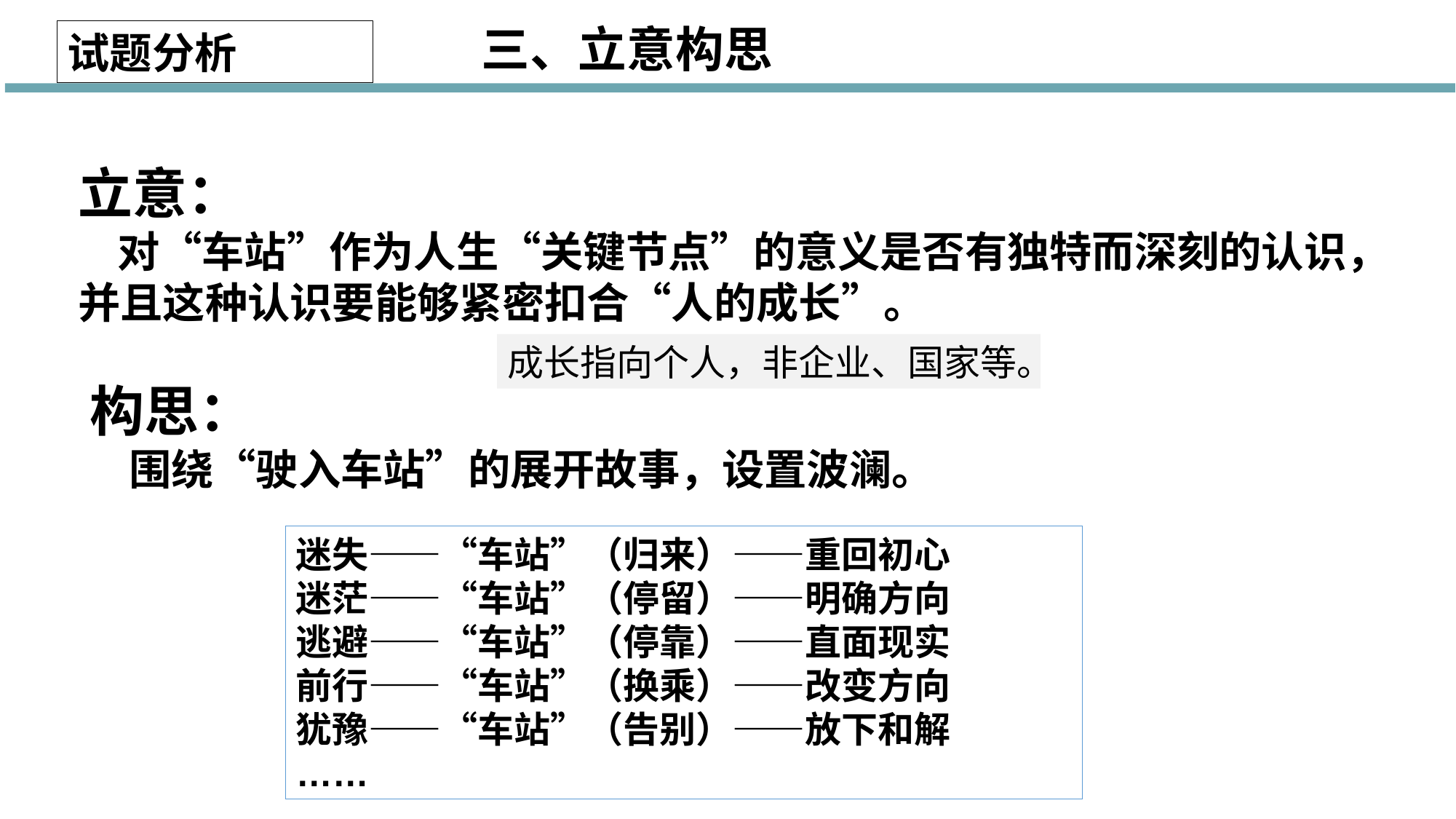

三、立意构思

试题分析

立意：
   对“车站”作为人生“关键节点”的意义是否有独特而深刻的认识，并且这种认识要能够紧密扣合“人的成长”。
成长指向个人，非企业、国家等。
构思：
   围绕“驶入车站”的展开故事，设置波澜。
迷失——“车站”（归来）——重回初心
迷茫——“车站”（停留）——明确方向
逃避——“车站”（停靠）——直面现实
前行——“车站”（换乘）——改变方向
犹豫——“车站”（告别）——放下和解
……